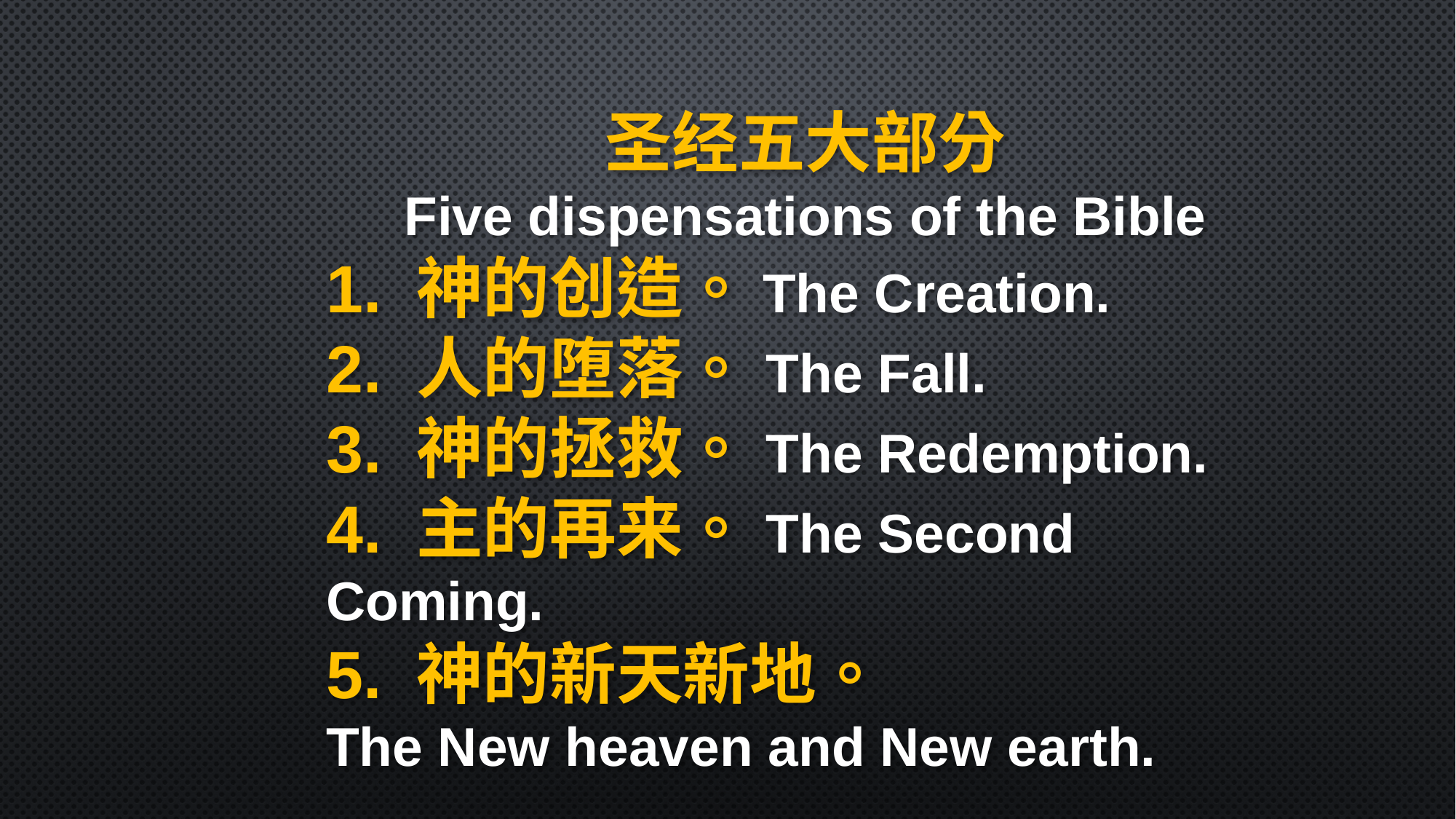

圣经五大部分
Five dispensations of the Bible
1. 神的创造。	The Creation.
2. 人的堕落。The Fall.
3. 神的拯救。The Redemption.
4. 主的再来。The Second Coming.
5. 神的新天新地。
The New heaven and New earth.